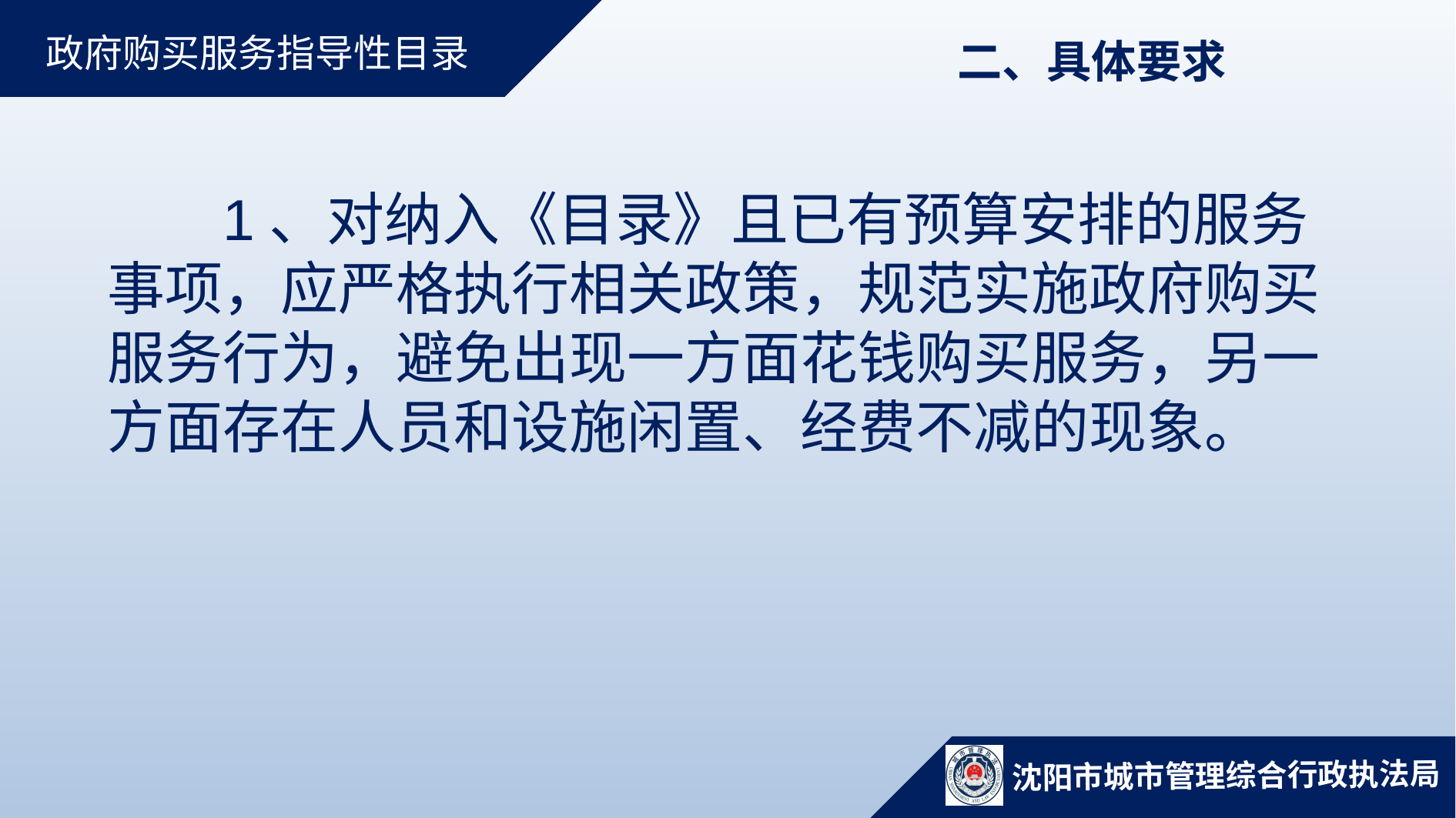

政府购买服务指导性目录
二、具体要求
    1、对纳入《目录》且已有预算安排的服务事项，应严格执行相关政策，规范实施政府购买服务行为，避免出现一方面花钱购买服务，另一方面存在人员和设施闲置、经费不减的现象。